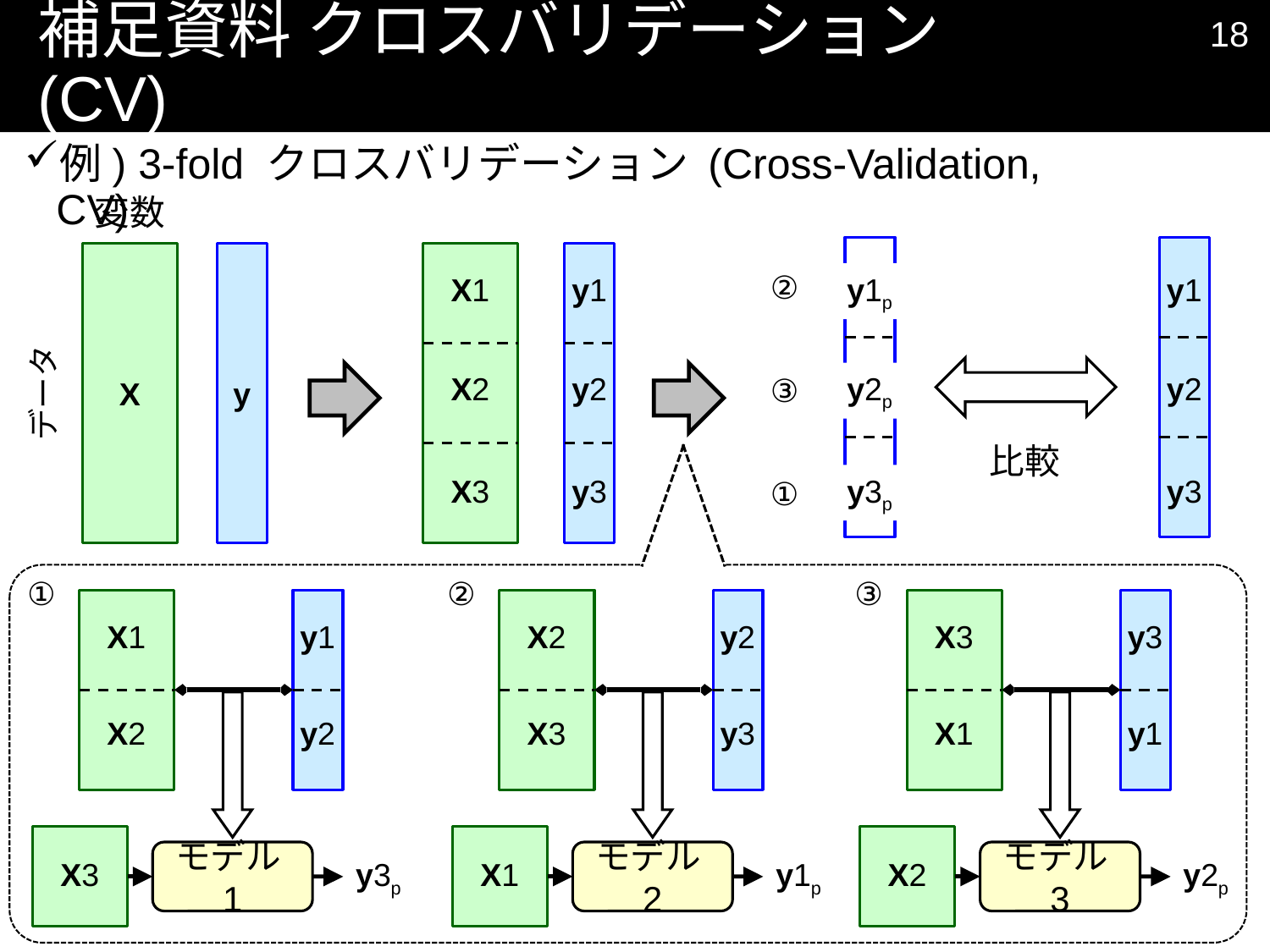

18
# 補足資料 クロスバリデーション (CV)
例) 3-fold クロスバリデーション (Cross-Validation, CV)
変数

X
y

②
X1
y1
y1p
y1

X2
y2
y2p
y2

③
データ
比較
X3
y3
y3p
y3
①

①
②
③

X1
y1
X2
y2
X3
y3
y2
y3
y1
X2
X3
X1

モデル2
モデル3
モデル1
X3
y3p
X1
y1p
X2
y2p